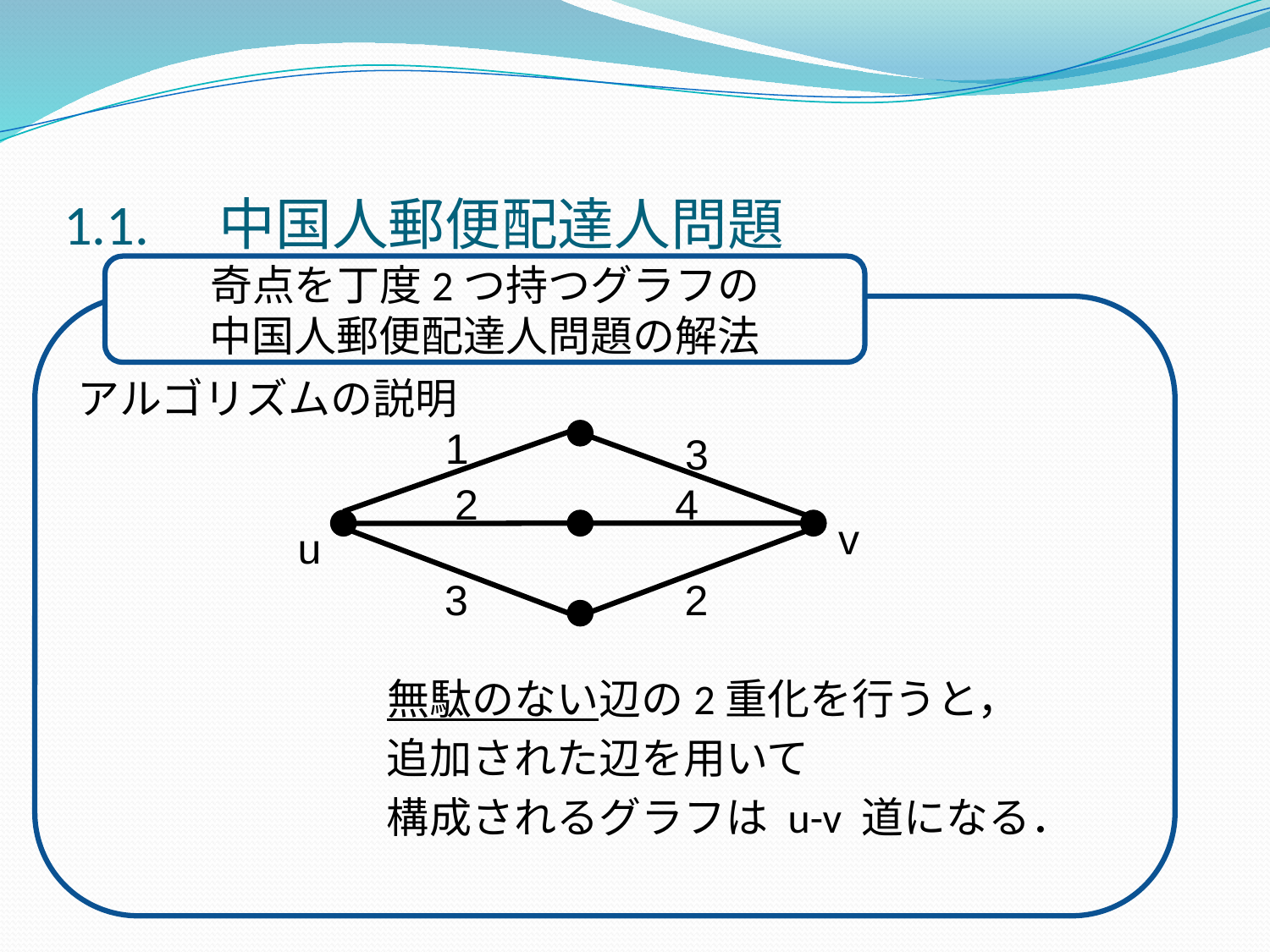

1.1.　中国人郵便配達人問題
奇点を丁度2つ持つグラフの
中国人郵便配達人問題の解法

　　　　　　         無駄のない辺の2重化を行うと，
　　　　　　         追加された辺を用いて
　　　　　　         構成されるグラフは u-v 道になる．

アルゴリズムの説明
1

3
2
4
v

u
3
2